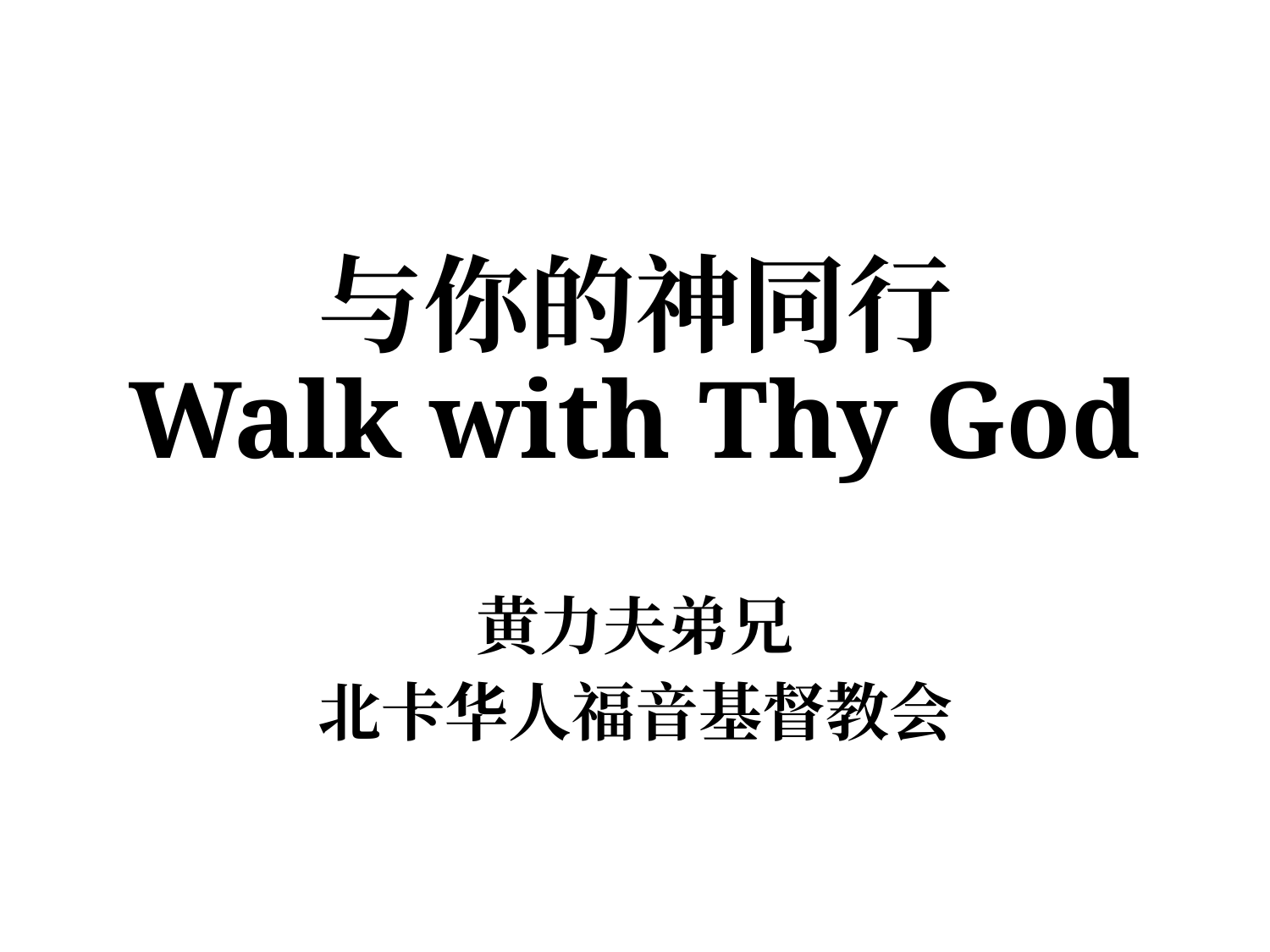

# 与你的神同行 Walk with Thy God
黄力夫弟兄
北卡华人福音基督教会